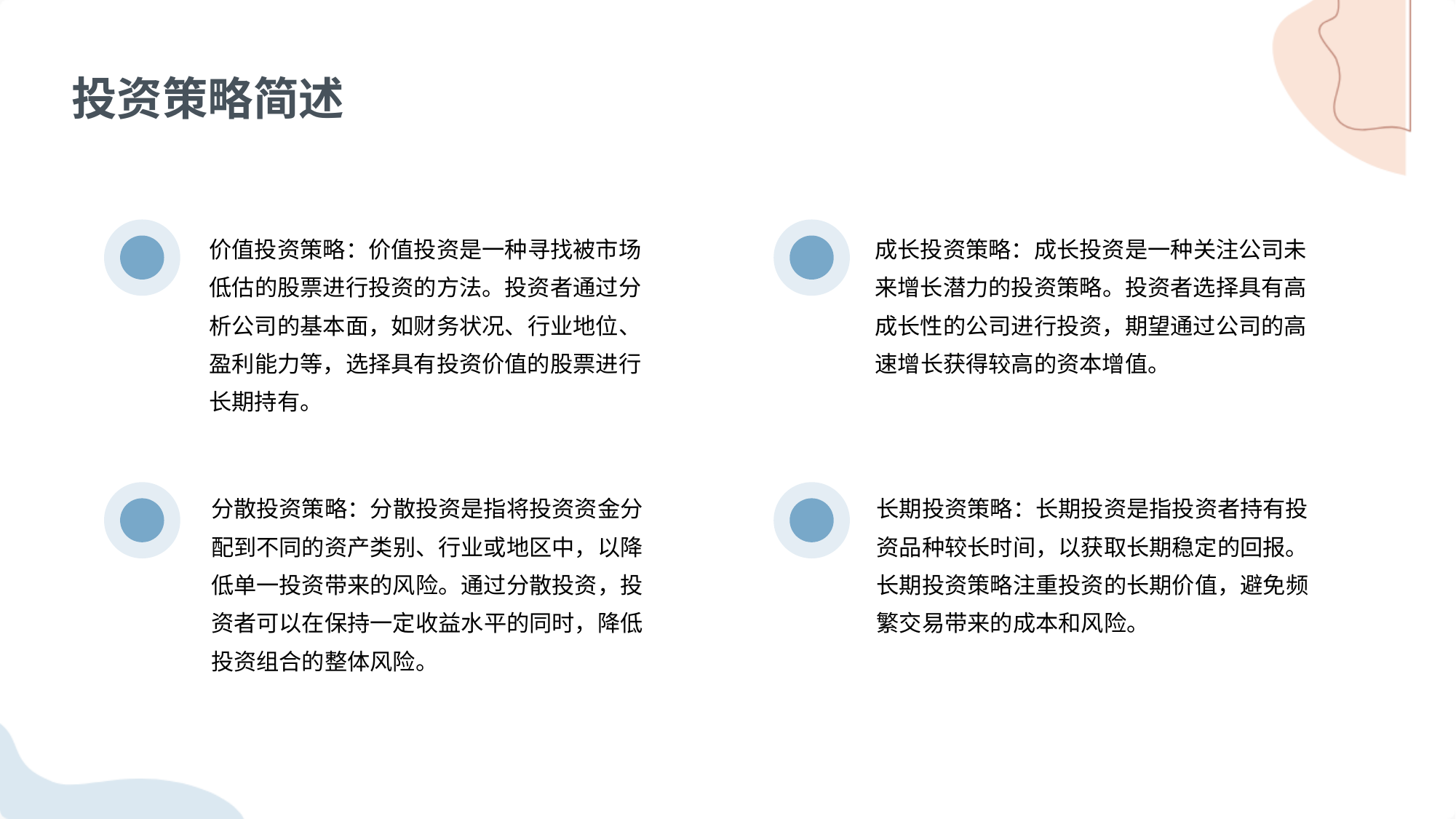

投资策略简述
价值投资策略：价值投资是一种寻找被市场低估的股票进行投资的方法。投资者通过分析公司的基本面，如财务状况、行业地位、盈利能力等，选择具有投资价值的股票进行长期持有。
成长投资策略：成长投资是一种关注公司未来增长潜力的投资策略。投资者选择具有高成长性的公司进行投资，期望通过公司的高速增长获得较高的资本增值。

分散投资策略：分散投资是指将投资资金分配到不同的资产类别、行业或地区中，以降低单一投资带来的风险。通过分散投资，投资者可以在保持一定收益水平的同时，降低投资组合的整体风险。
长期投资策略：长期投资是指投资者持有投资品种较长时间，以获取长期稳定的回报。长期投资策略注重投资的长期价值，避免频繁交易带来的成本和风险。